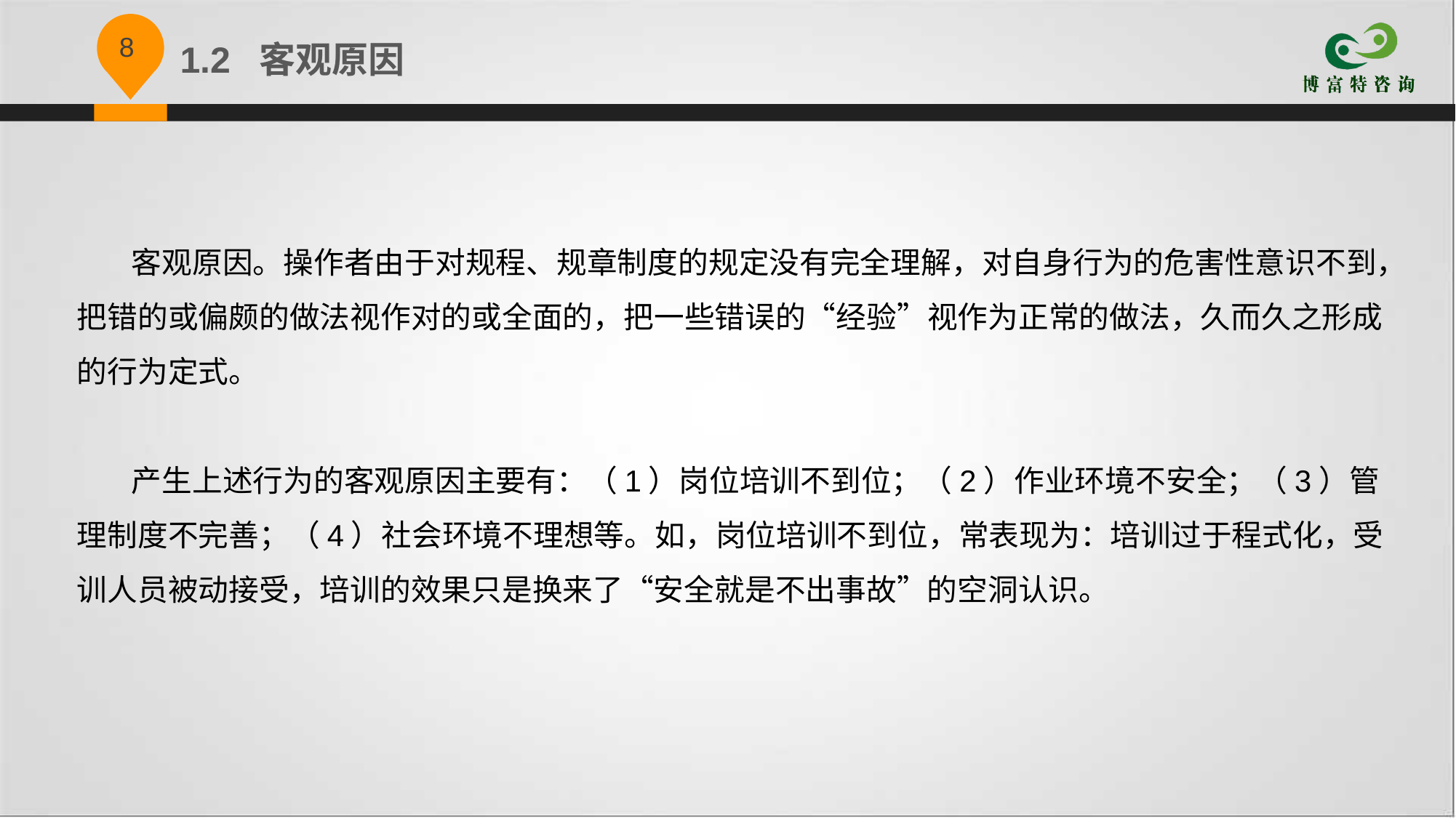

1.2  客观原因
客观原因。操作者由于对规程、规章制度的规定没有完全理解，对自身行为的危害性意识不到，把错的或偏颇的做法视作对的或全面的，把一些错误的“经验”视作为正常的做法，久而久之形成的行为定式。

产生上述行为的客观原因主要有：（1）岗位培训不到位；（2）作业环境不安全；（3）管理制度不完善；（4）社会环境不理想等。如，岗位培训不到位，常表现为：培训过于程式化，受训人员被动接受，培训的效果只是换来了“安全就是不出事故”的空洞认识。